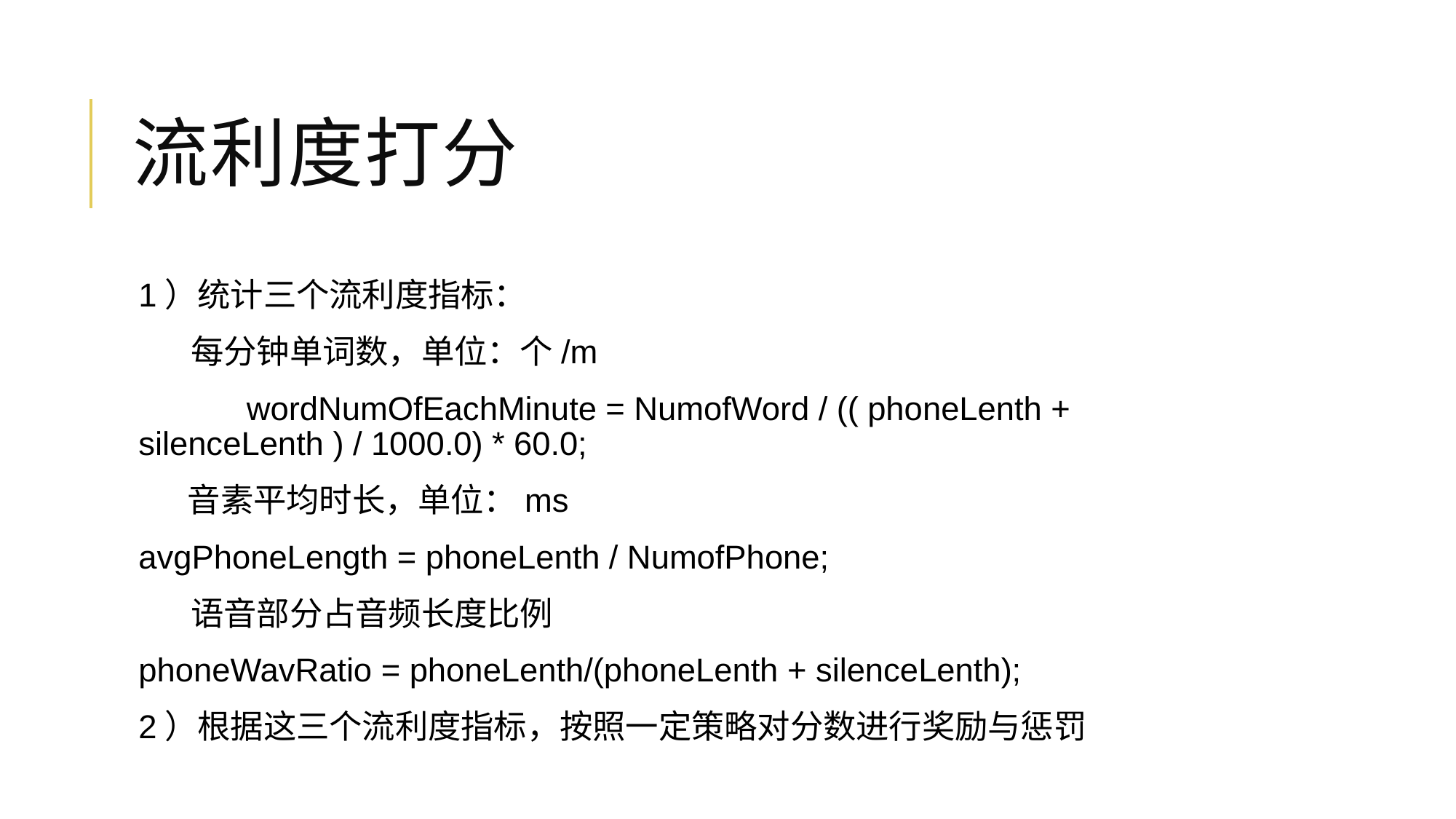

# 流利度打分
1）统计三个流利度指标：
      每分钟单词数，单位：个/m
	wordNumOfEachMinute = NumofWord / (( phoneLenth + silenceLenth ) / 1000.0) * 60.0;
       音素平均时长，单位：ms
	avgPhoneLength = phoneLenth / NumofPhone;
      语音部分占音频长度比例
	phoneWavRatio = phoneLenth/(phoneLenth + silenceLenth);
2）根据这三个流利度指标，按照一定策略对分数进行奖励与惩罚